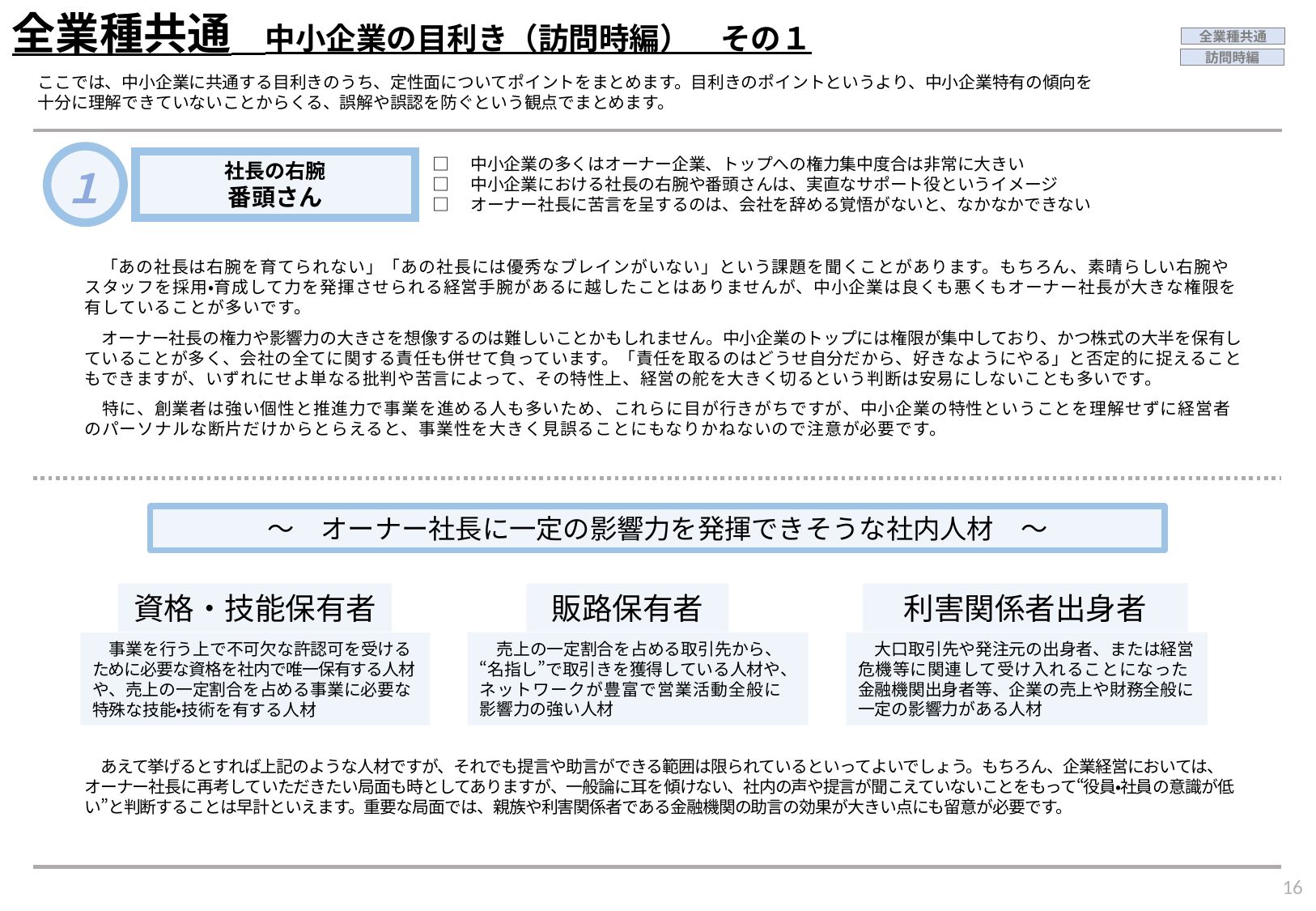

全業種共通　中小企業の目利き（訪問時編）　その１
全業種共通
訪問時編
ここでは、中小企業に共通する目利きのうち、定性面についてポイントをまとめます。目利きのポイントというより、中小企業特有の傾向を
十分に理解できていないことからくる、誤解や誤認を防ぐという観点でまとめます。

１
社長の右腕
番頭さん
□　中小企業の多くはオーナー企業、トップへの権力集中度合は非常に大きい
□　中小企業における社長の右腕や番頭さんは、実直なサポート役というイメージ
□　オーナー社長に苦言を呈するのは、会社を辞める覚悟がないと、なかなかできない
　「あの社長は右腕を育てられない」「あの社長には優秀なブレインがいない」という課題を聞くことがあります。もちろん、素晴らしい右腕やスタッフを採用・育成して力を発揮させられる経営手腕があるに越したことはありませんが、中小企業は良くも悪くもオーナー社長が大きな権限を有していることが多いです。
　オーナー社長の権力や影響力の大きさを想像するのは難しいことかもしれません。中小企業のトップには権限が集中しており、かつ株式の大半を保有していることが多く、会社の全てに関する責任も併せて負っています。「責任を取るのはどうせ自分だから、好きなようにやる」と否定的に捉えることもできますが、いずれにせよ単なる批判や苦言によって、その特性上、経営の舵を大きく切るという判断は安易にしないことも多いです。
　特に、創業者は強い個性と推進力で事業を進める人も多いため、これらに目が行きがちですが、中小企業の特性ということを理解せずに経営者のパーソナルな断片だけからとらえると、事業性を大きく見誤ることにもなりかねないので注意が必要です。
～　オーナー社長に一定の影響力を発揮できそうな社内人材　～
資格・技能保有者
販路保有者
利害関係者出身者
　売上の一定割合を占める取引先から、“名指し”で取引きを獲得している人材や、ネットワークが豊富で営業活動全般に影響力の強い人材
　大口取引先や発注元の出身者、または経営危機等に関連して受け入れることになった金融機関出身者等、企業の売上や財務全般に一定の影響力がある人材
　事業を行う上で不可欠な許認可を受けるために必要な資格を社内で唯一保有する人材や、売上の一定割合を占める事業に必要な特殊な技能・技術を有する人材
　あえて挙げるとすれば上記のような人材ですが、それでも提言や助言ができる範囲は限られているといってよいでしょう。もちろん、企業経営においては、オーナー社長に再考していただきたい局面も時としてありますが、一般論に耳を傾けない、社内の声や提言が聞こえていないことをもって“役員・社員の意識が低い”と判断することは早計といえます。重要な局面では、親族や利害関係者である金融機関の助言の効果が大きい点にも留意が必要です。
16